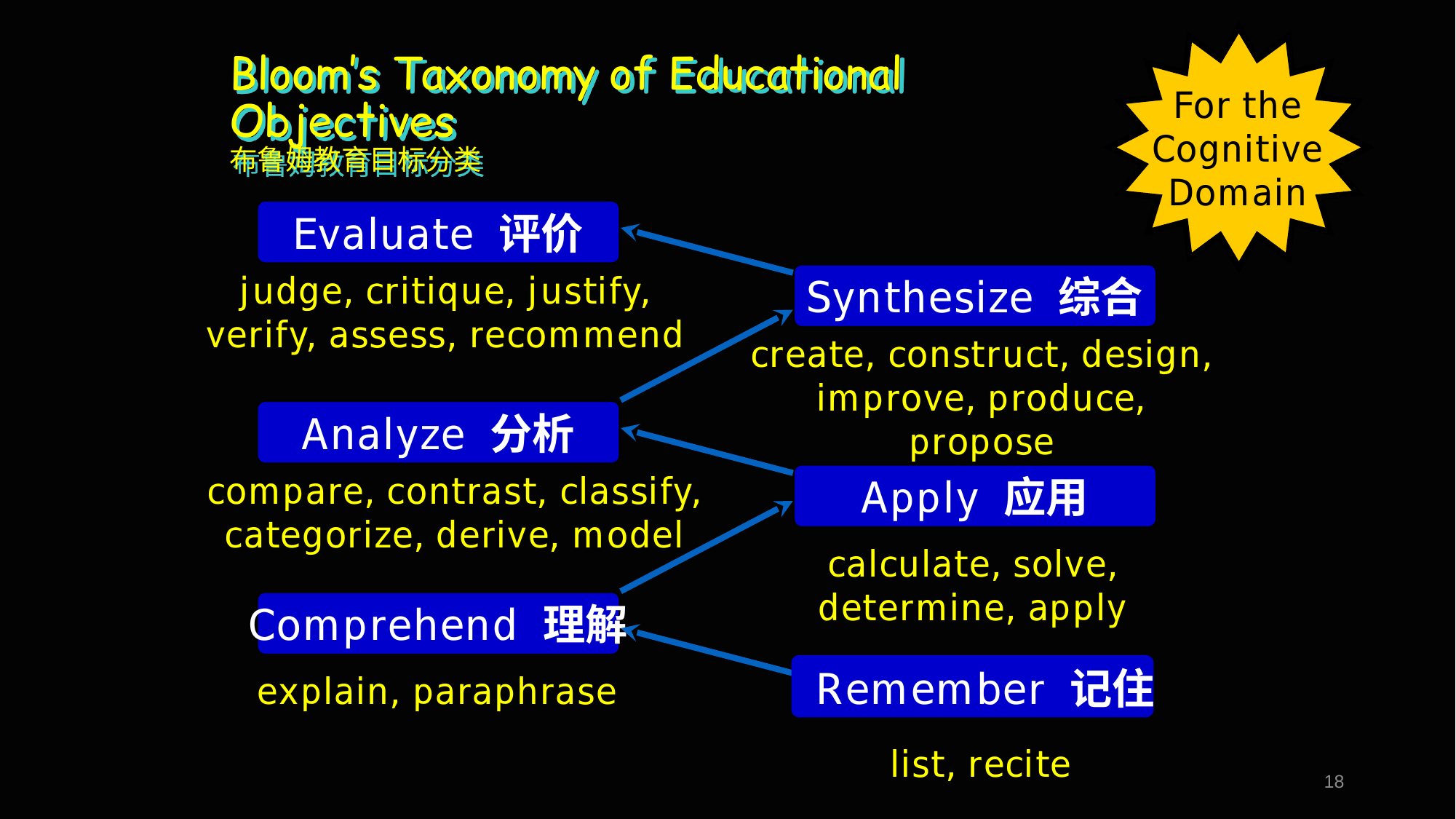

For the
Cognitive
Domain
# Bloom’s Taxonomy of Educational Objectives 布鲁姆教育目标分类
Evaluate 评价

judge, critique, justify,
verify, assess, recommend
Synthesize 综合

create, construct, design,
improve, produce, propose
Analyze 分析

compare, contrast, classify, categorize, derive, model
Apply 应用

calculate, solve,
determine, apply
Comprehend 理解

Remember 记住
explain, paraphrase
list, recite
18